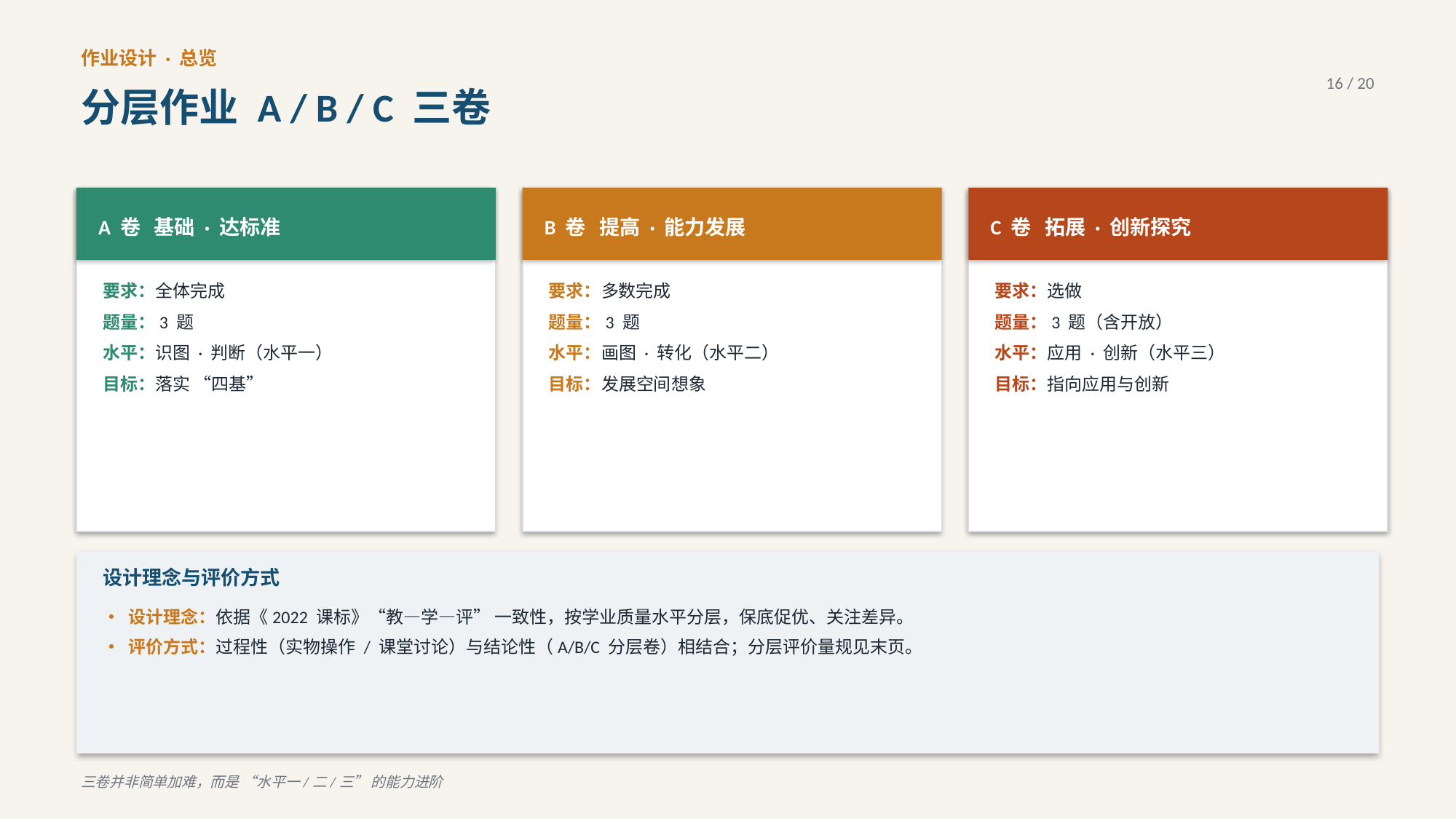

作业设计 · 总览
16 / 20
分层作业 A / B / C 三卷

A 卷   基础 · 达标准
B 卷   提高 · 能力发展
C 卷   拓展 · 创新探究
要求：全体完成
题量：3 题
水平：识图 · 判断（水平一）
目标：落实 “四基”
要求：多数完成
题量：3 题
水平：画图 · 转化（水平二）
目标：发展空间想象
要求：选做
题量：3 题（含开放）
水平：应用 · 创新（水平三）
目标：指向应用与创新

设计理念与评价方式
• 设计理念：依据《2022 课标》“教—学—评” 一致性，按学业质量水平分层，保底促优、关注差异。
• 评价方式：过程性（实物操作 / 课堂讨论）与结论性（A/B/C 分层卷）相结合；分层评价量规见末页。
三卷并非简单加难，而是 “水平一/二/三” 的能力进阶